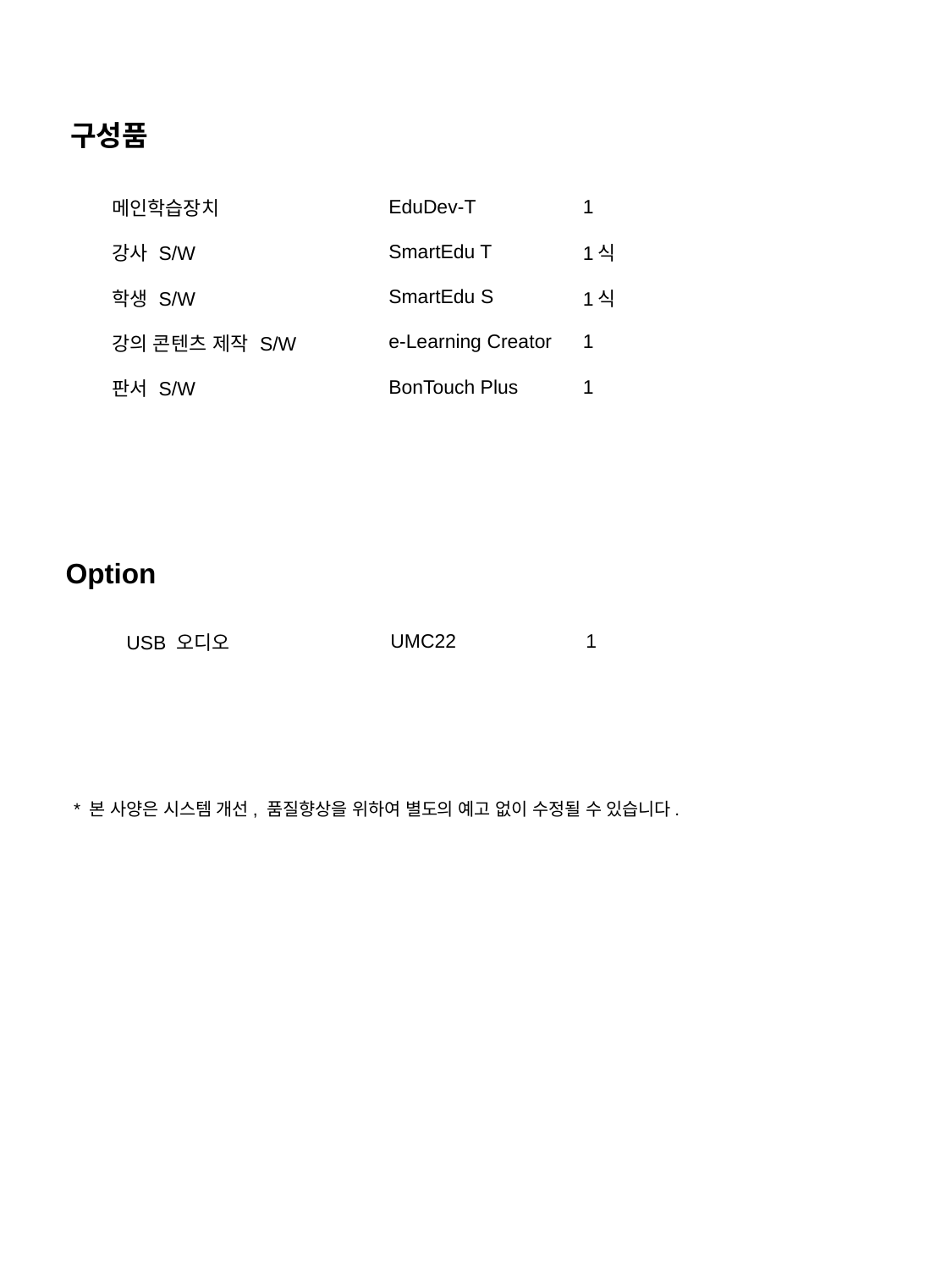

구성품
| 메인학습장치 | EduDev-T | 1 |
| --- | --- | --- |
| 강사 S/W | SmartEdu T | 1식 |
| 학생 S/W | SmartEdu S | 1식 |
| 강의 콘텐츠 제작 S/W | e-Learning Creator | 1 |
| 판서 S/W | BonTouch Plus | 1 |
Option
| USB 오디오 | UMC22 | 1 |
| --- | --- | --- |
* 본 사양은 시스템 개선, 품질향상을 위하여 별도의 예고 없이 수정될 수 있습니다.